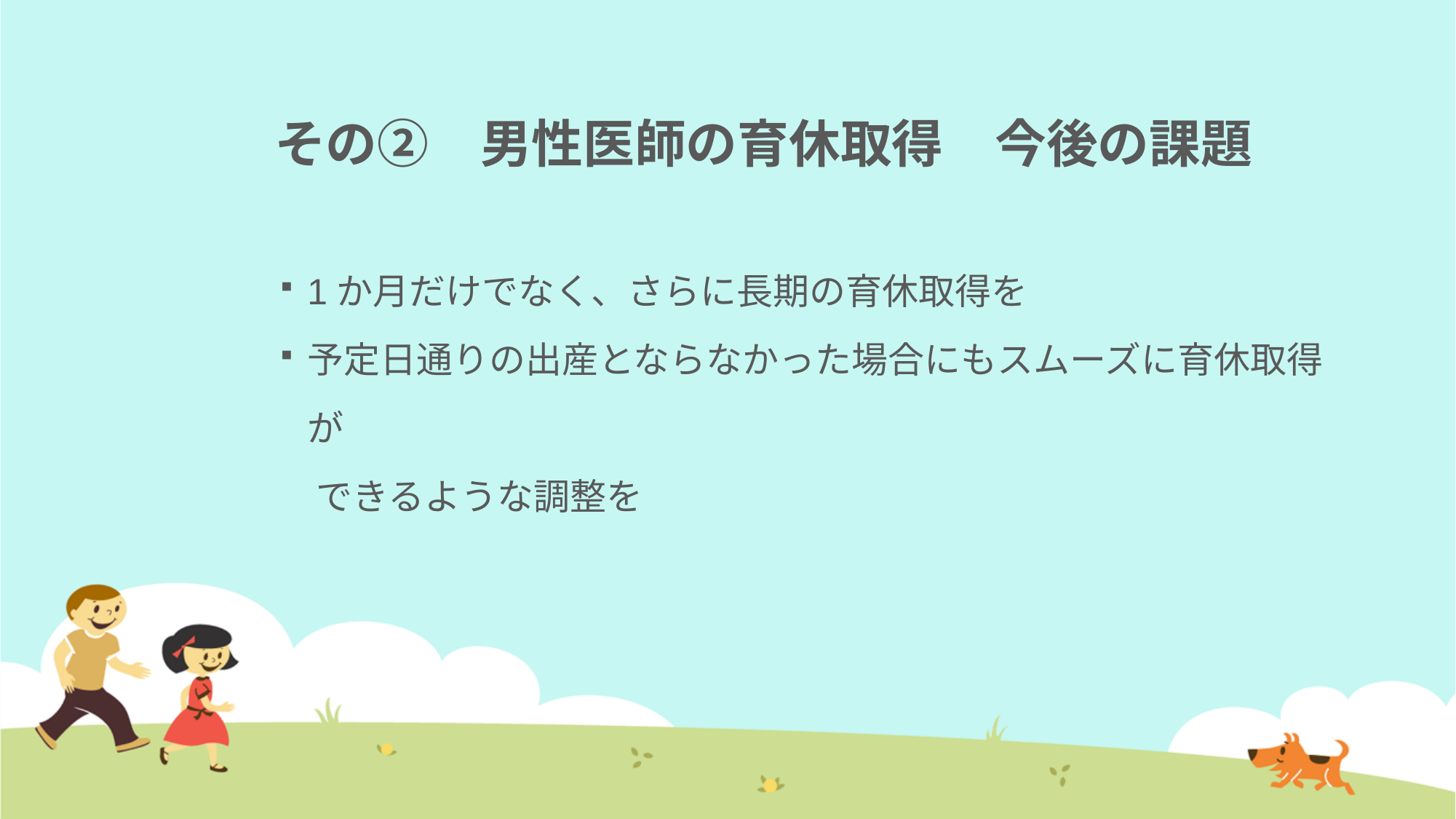

# その②　男性医師の育休取得　今後の課題
1か月だけでなく、さらに長期の育休取得を
予定日通りの出産とならなかった場合にもスムーズに育休取得が
　できるような調整を